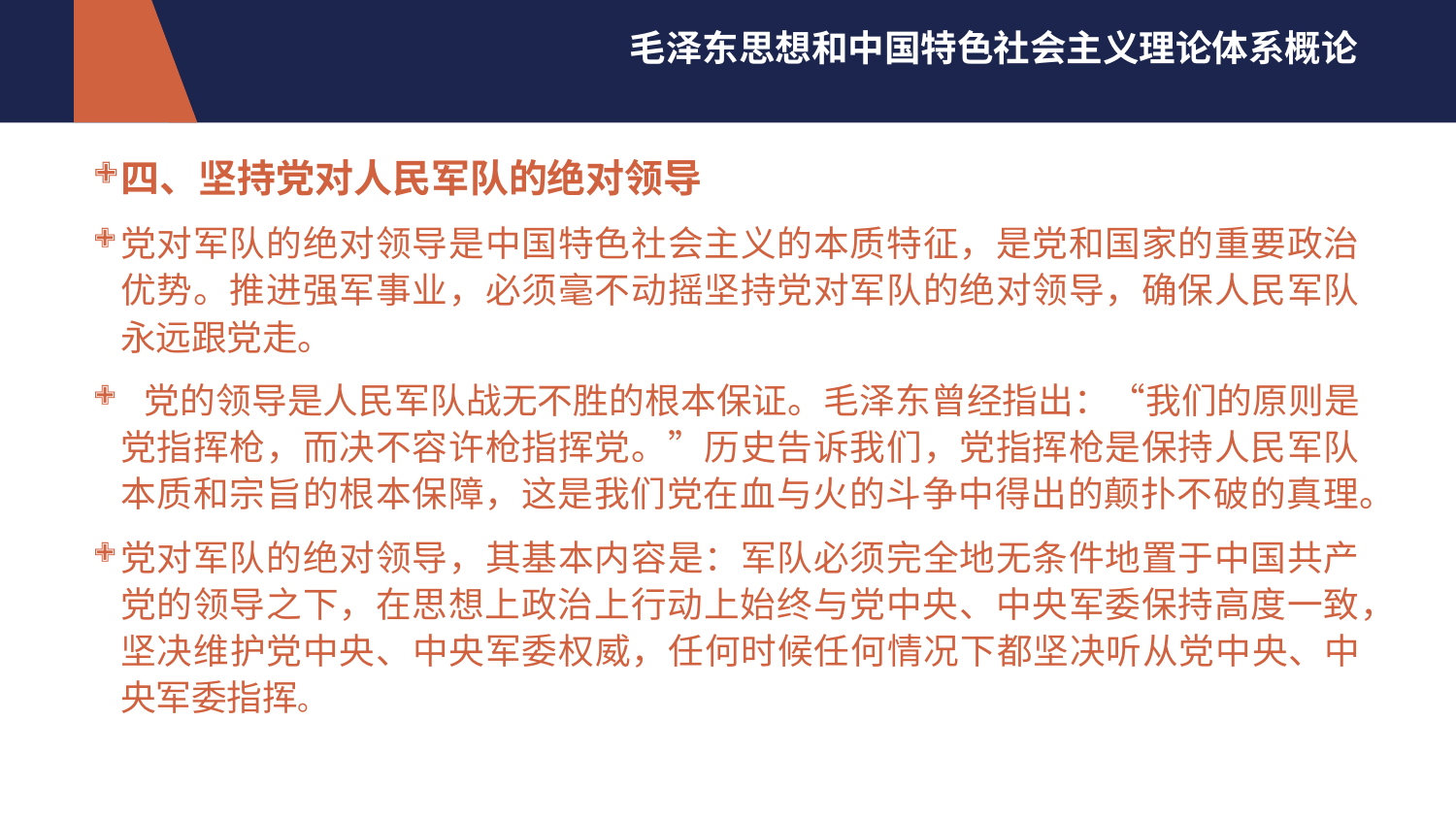

四、坚持党对人民军队的绝对领导
党对军队的绝对领导是中国特色社会主义的本质特征，是党和国家的重要政治优势。推进强军事业，必须毫不动摇坚持党对军队的绝对领导，确保人民军队永远跟党走。
  党的领导是人民军队战无不胜的根本保证。毛泽东曾经指出：“我们的原则是党指挥枪，而决不容许枪指挥党。”历史告诉我们，党指挥枪是保持人民军队本质和宗旨的根本保障，这是我们党在血与火的斗争中得出的颠扑不破的真理。
党对军队的绝对领导，其基本内容是：军队必须完全地无条件地置于中国共产党的领导之下，在思想上政治上行动上始终与党中央、中央军委保持高度一致，坚决维护党中央、中央军委权威，任何时候任何情况下都坚决听从党中央、中央军委指挥。